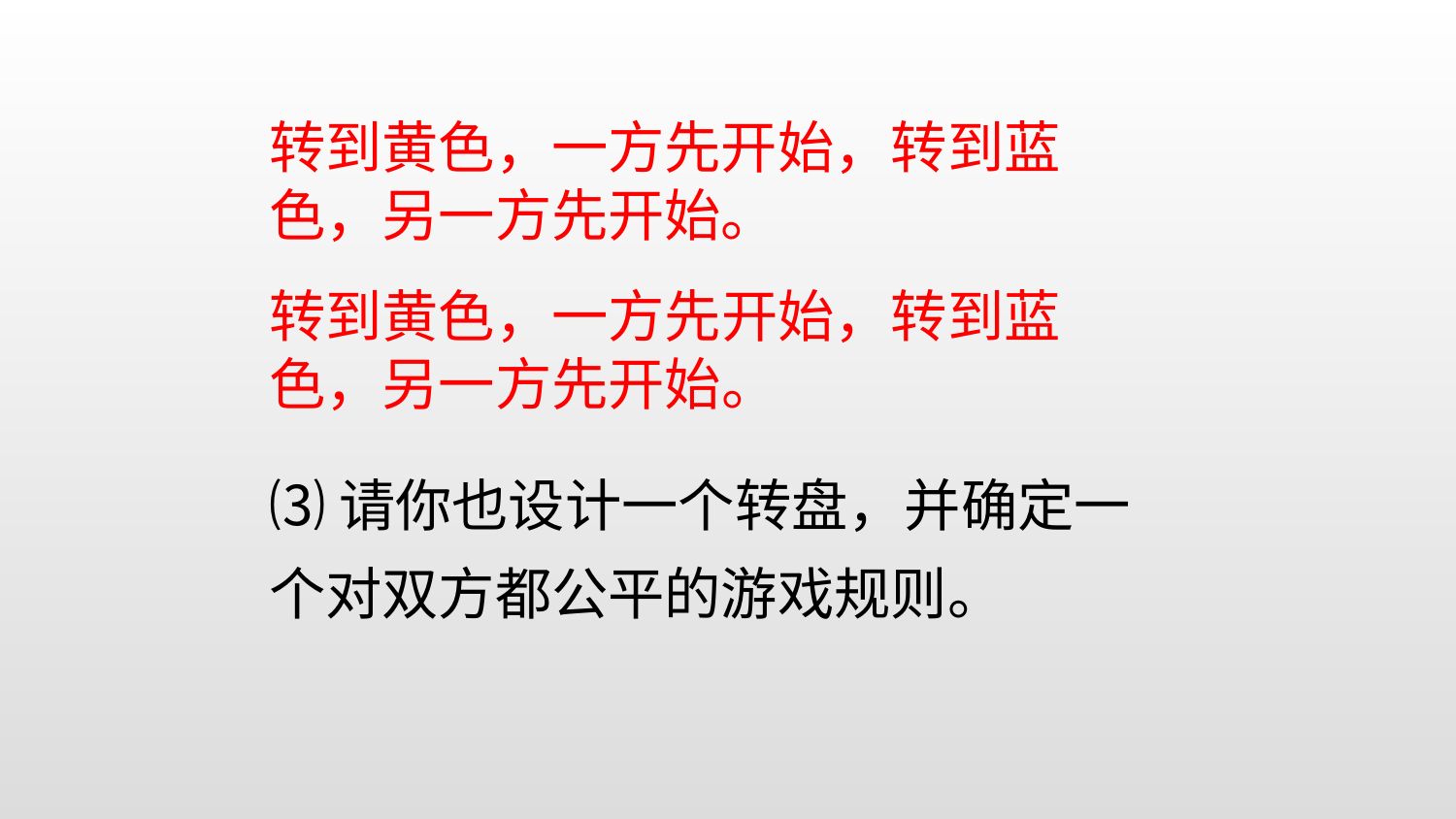

转到黄色，一方先开始，转到蓝色，另一方先开始。
转到黄色，一方先开始，转到蓝色，另一方先开始。
⑶请你也设计一个转盘，并确定一个对双方都公平的游戏规则。